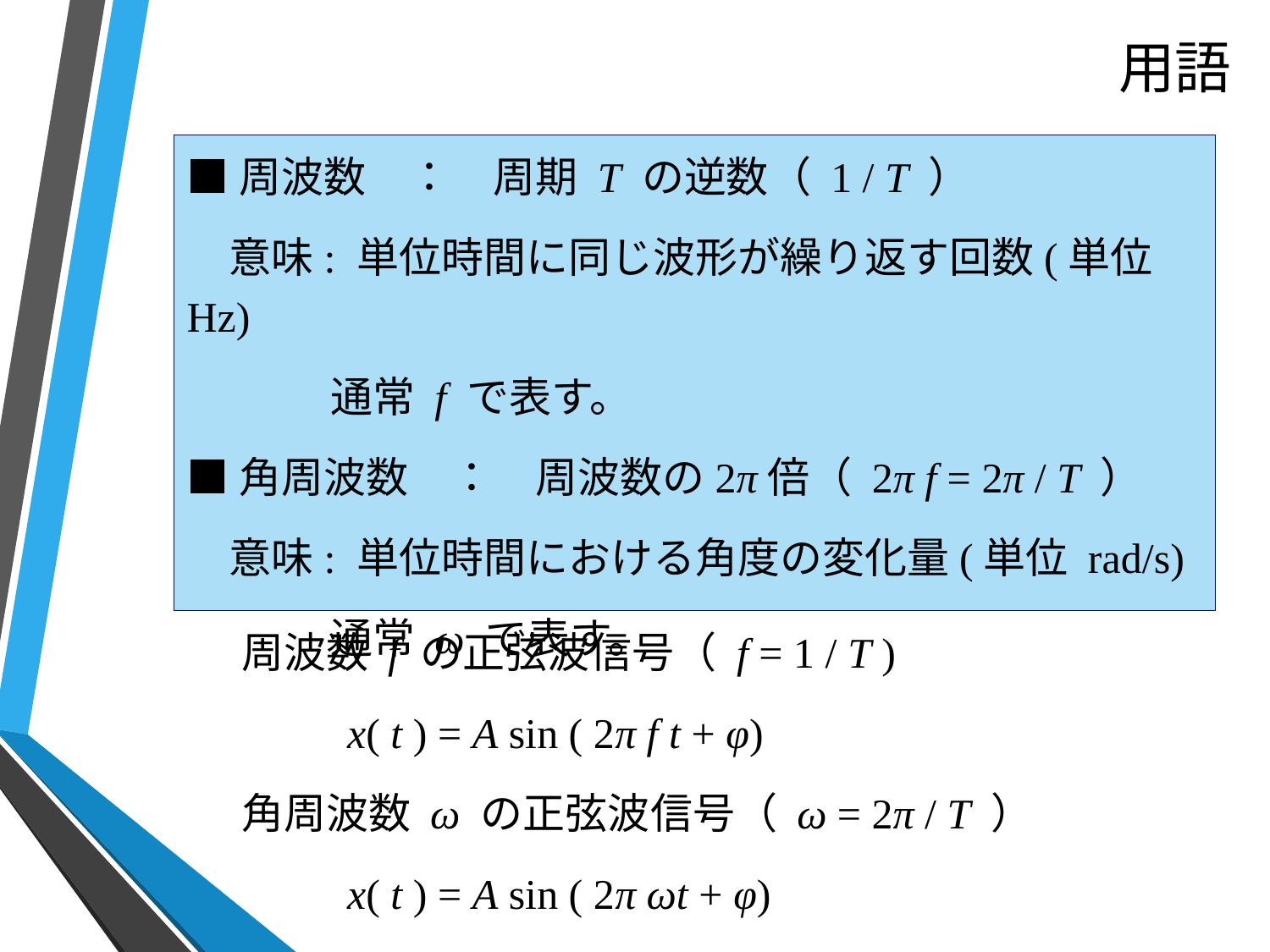

# 用語
■周波数　：　周期 T の逆数（ 1 / T ）
　意味: 単位時間に同じ波形が繰り返す回数(単位 Hz)
              通常 f で表す。
■角周波数　：　周波数の2π倍（ 2π f = 2π / T ）
　意味: 単位時間における角度の変化量(単位 rad/s)
              通常 ω で表す。

周波数 f の正弦波信号（ f = 1 / T )
          x( t ) = A sin ( 2π f t + φ)
角周波数 ω の正弦波信号（ ω = 2π / T ）
          x( t ) = A sin ( 2π ωt + φ)